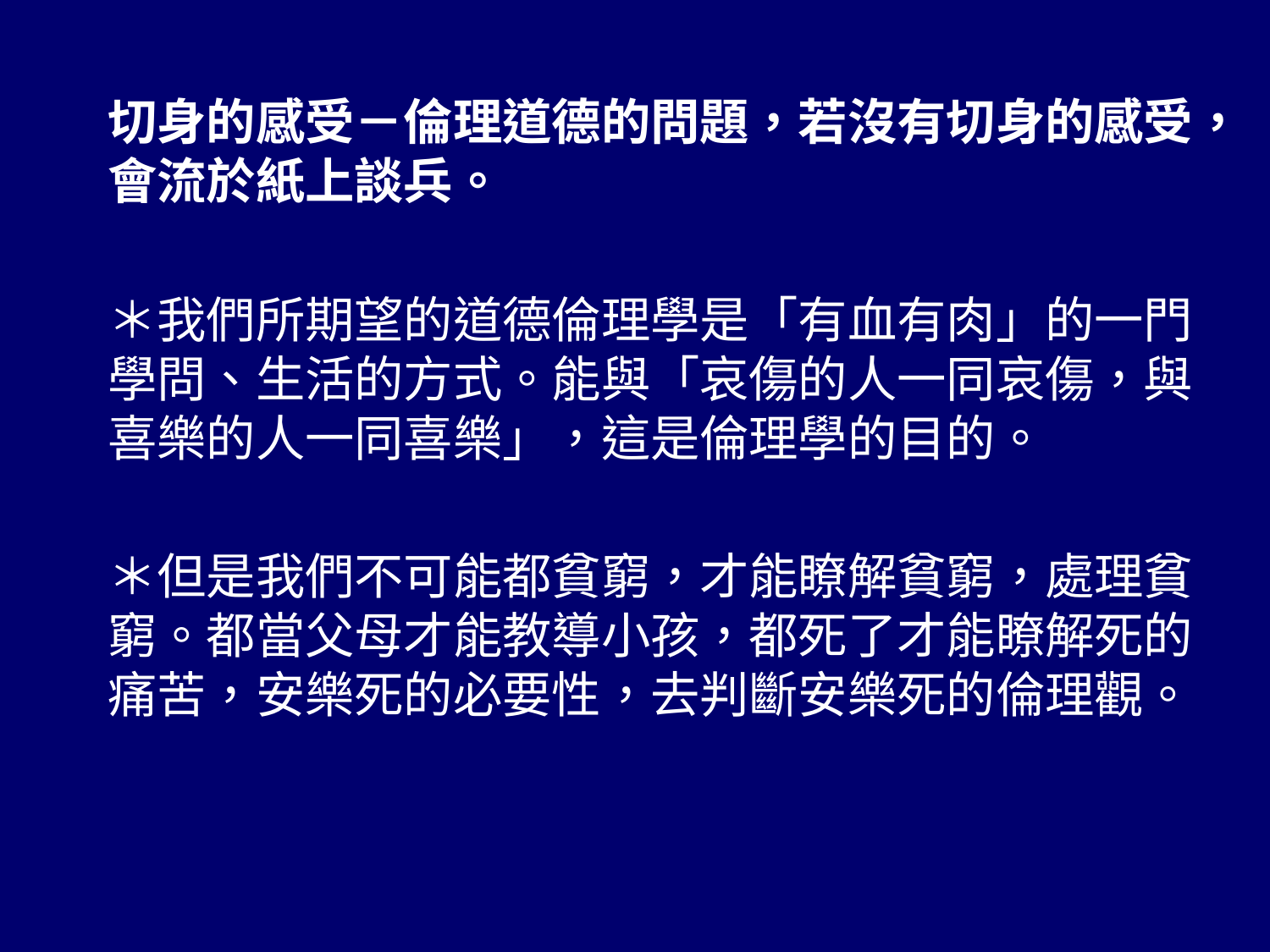

切身的感受－倫理道德的問題，若沒有切身的感受，會流於紙上談兵。

＊我們所期望的道德倫理學是「有血有肉」的一門學問、生活的方式。能與「哀傷的人一同哀傷，與喜樂的人一同喜樂」，這是倫理學的目的。

＊但是我們不可能都貧窮，才能瞭解貧窮，處理貧窮。都當父母才能教導小孩，都死了才能瞭解死的痛苦，安樂死的必要性，去判斷安樂死的倫理觀。